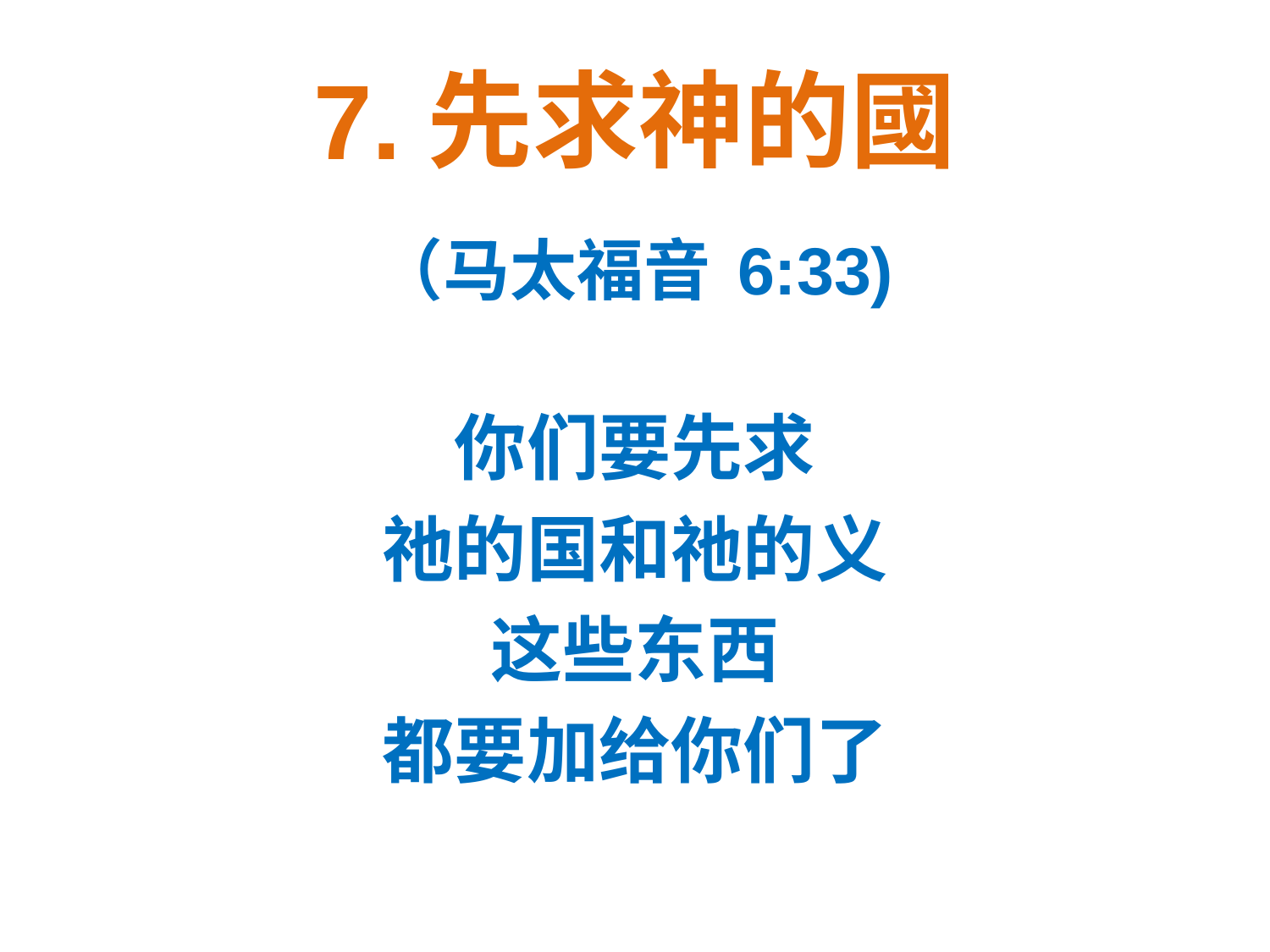

# 7.先求神的國
（马太福音 6:33)

你们要先求
祂的国和祂的义
这些东西
都要加给你们了